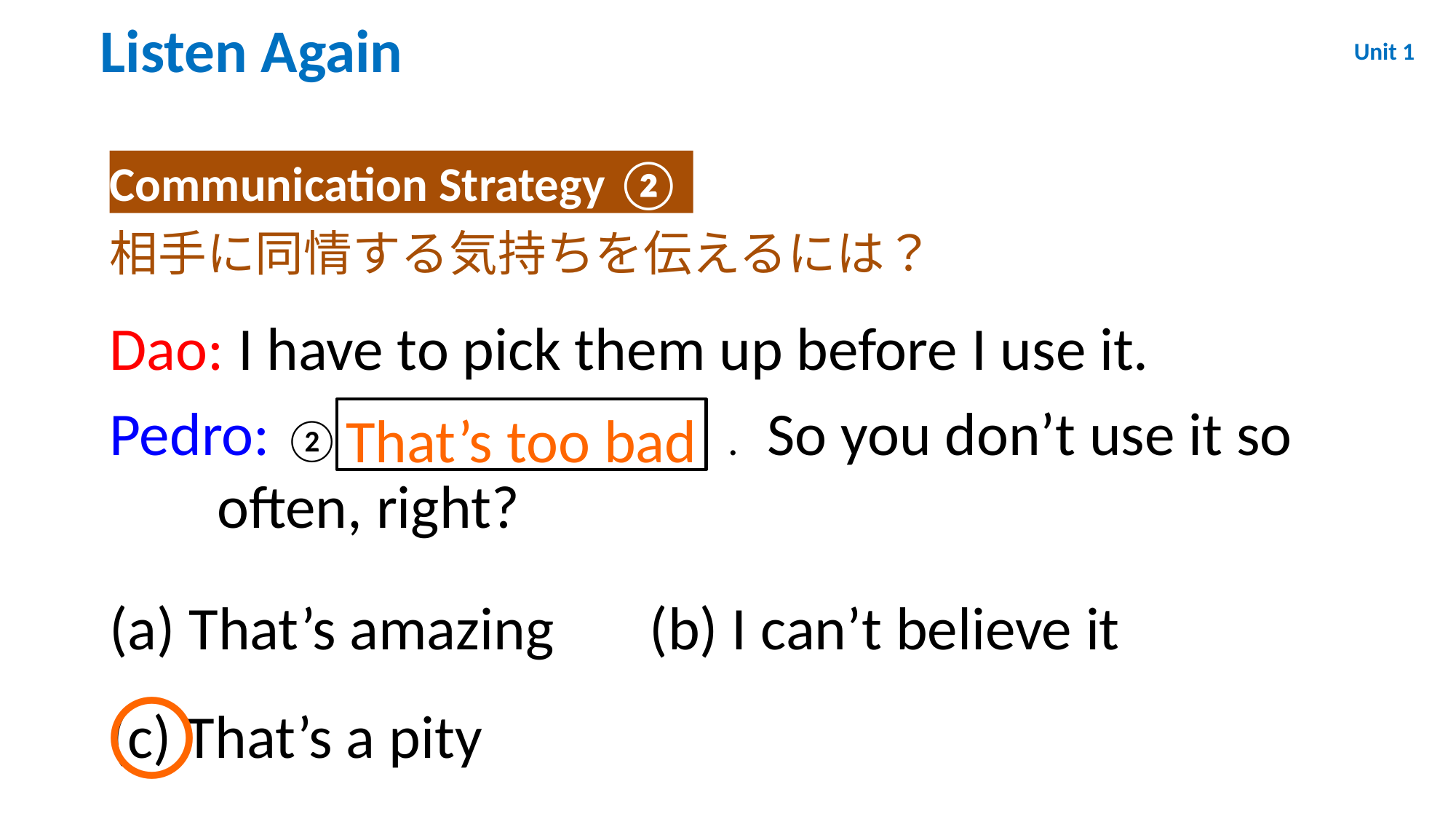

Listen Again
Unit 1
Communication Strategy ②
相手に同情する気持ちを伝えるには？
Dao: I have to pick them up before I use it.
Pedro: ②  That’s a pity       .   So you don’t use it so often, right?
(a) That’s amazing       (b) I can’t believe it
(c) That’s a pity

That’s too bad
〇